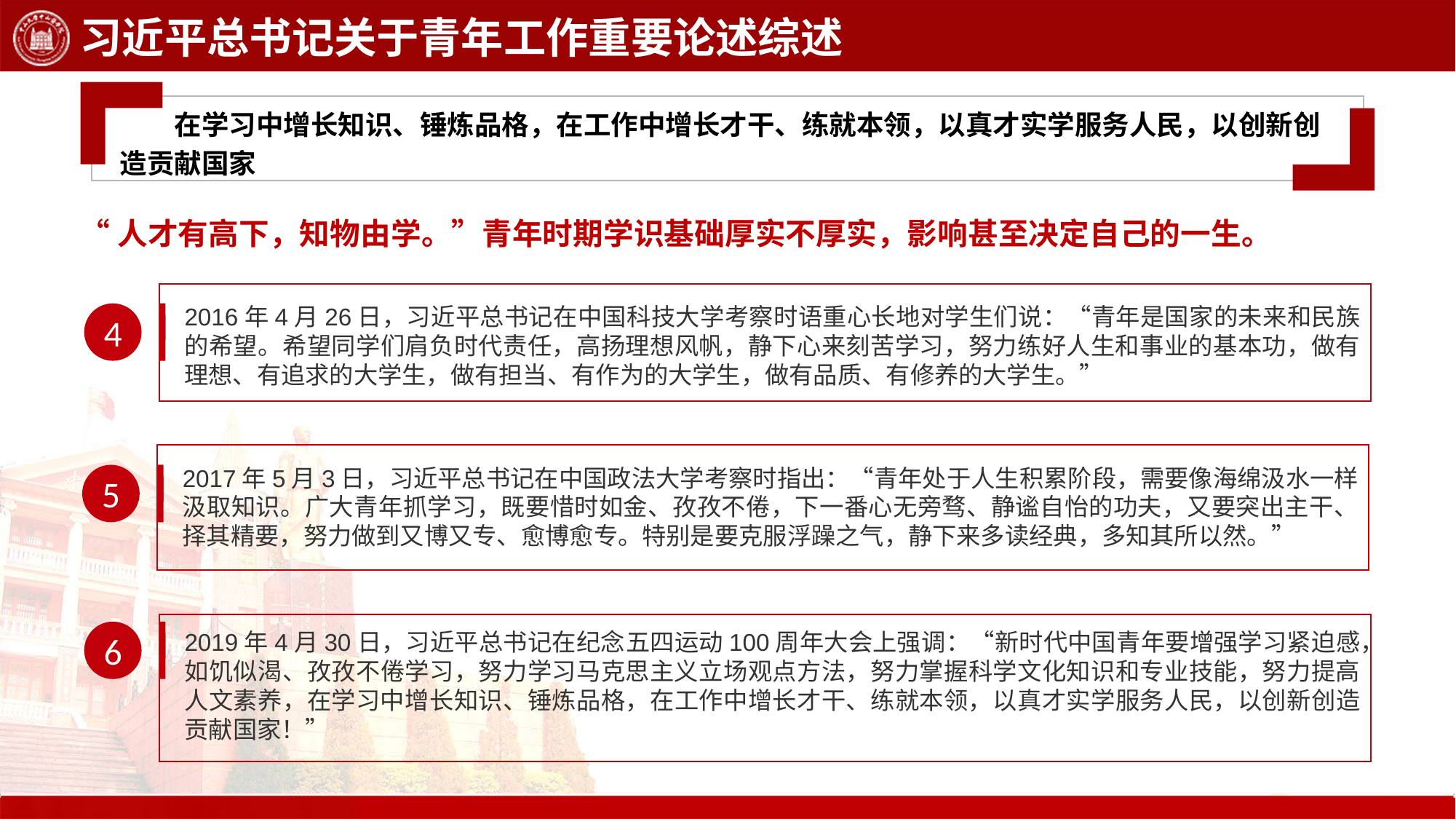

习近平总书记关于青年工作重要论述综述

在学习中增长知识、锤炼品格，在工作中增长才干、练就本领，以真才实学服务人民，以创新创造贡献国家

“人才有高下，知物由学。”青年时期学识基础厚实不厚实，影响甚至决定自己的一生。

4

2016年4月26日，习近平总书记在中国科技大学考察时语重心长地对学生们说：“青年是国家的未来和民族的希望。希望同学们肩负时代责任，高扬理想风帆，静下心来刻苦学习，努力练好人生和事业的基本功，做有理想、有追求的大学生，做有担当、有作为的大学生，做有品质、有修养的大学生。”

5

2017年5月3日，习近平总书记在中国政法大学考察时指出：“青年处于人生积累阶段，需要像海绵汲水一样汲取知识。广大青年抓学习，既要惜时如金、孜孜不倦，下一番心无旁骛、静谧自怡的功夫，又要突出主干、择其精要，努力做到又博又专、愈博愈专。特别是要克服浮躁之气，静下来多读经典，多知其所以然。”

6

2019年4月30日，习近平总书记在纪念五四运动100周年大会上强调：“新时代中国青年要增强学习紧迫感，如饥似渴、孜孜不倦学习，努力学习马克思主义立场观点方法，努力掌握科学文化知识和专业技能，努力提高人文素养，在学习中增长知识、锤炼品格，在工作中增长才干、练就本领，以真才实学服务人民，以创新创造贡献国家！”